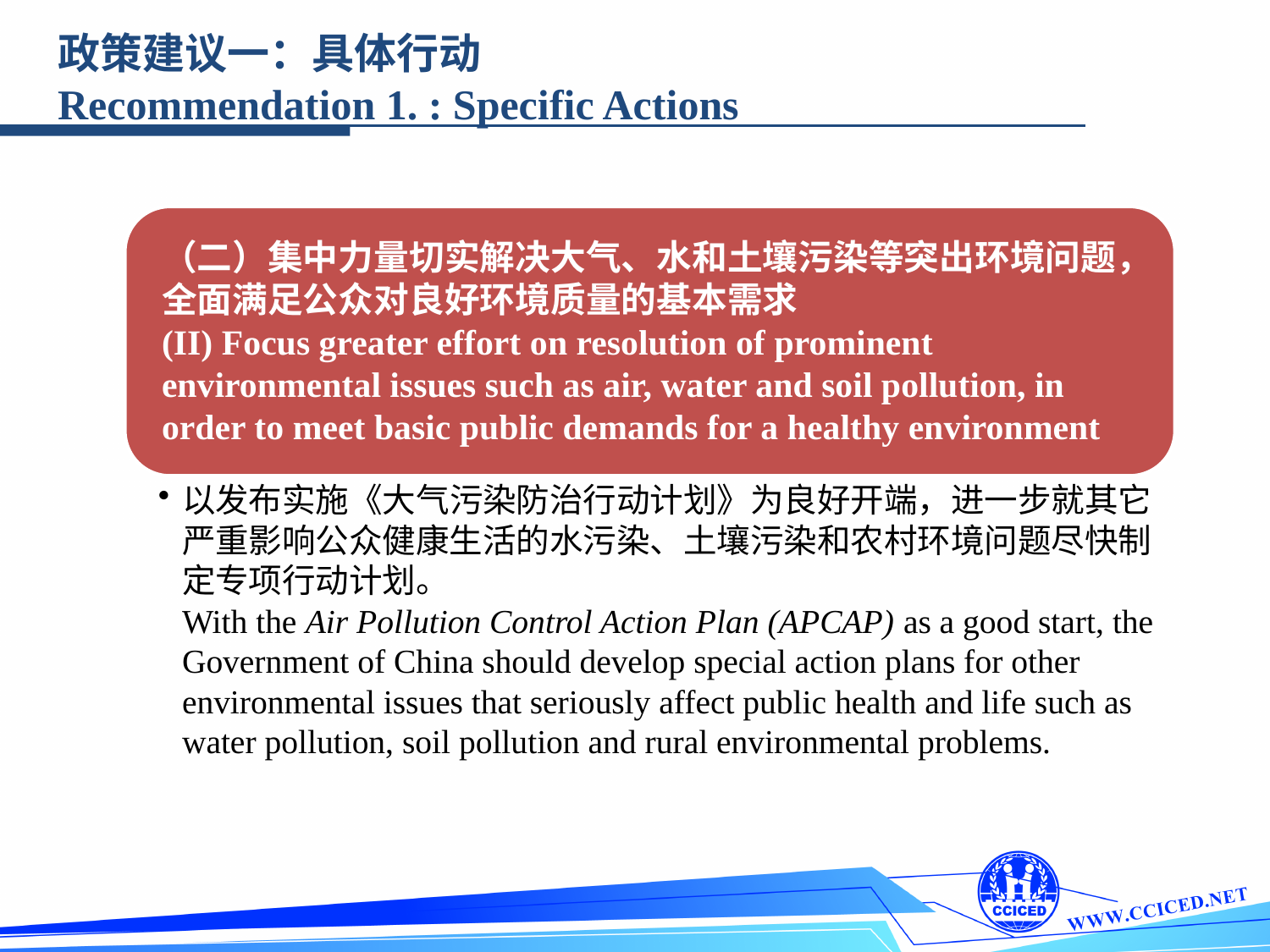

政策建议一：具体行动
Recommendation 1. : Specific Actions
（二）集中力量切实解决大气、水和土壤污染等突出环境问题，全面满足公众对良好环境质量的基本需求
(II) Focus greater effort on resolution of prominent environmental issues such as air, water and soil pollution, in order to meet basic public demands for a healthy environment
以发布实施《大气污染防治行动计划》为良好开端，进一步就其它严重影响公众健康生活的水污染、土壤污染和农村环境问题尽快制定专项行动计划。
With the Air Pollution Control Action Plan (APCAP) as a good start, the Government of China should develop special action plans for other environmental issues that seriously affect public health and life such as water pollution, soil pollution and rural environmental problems.